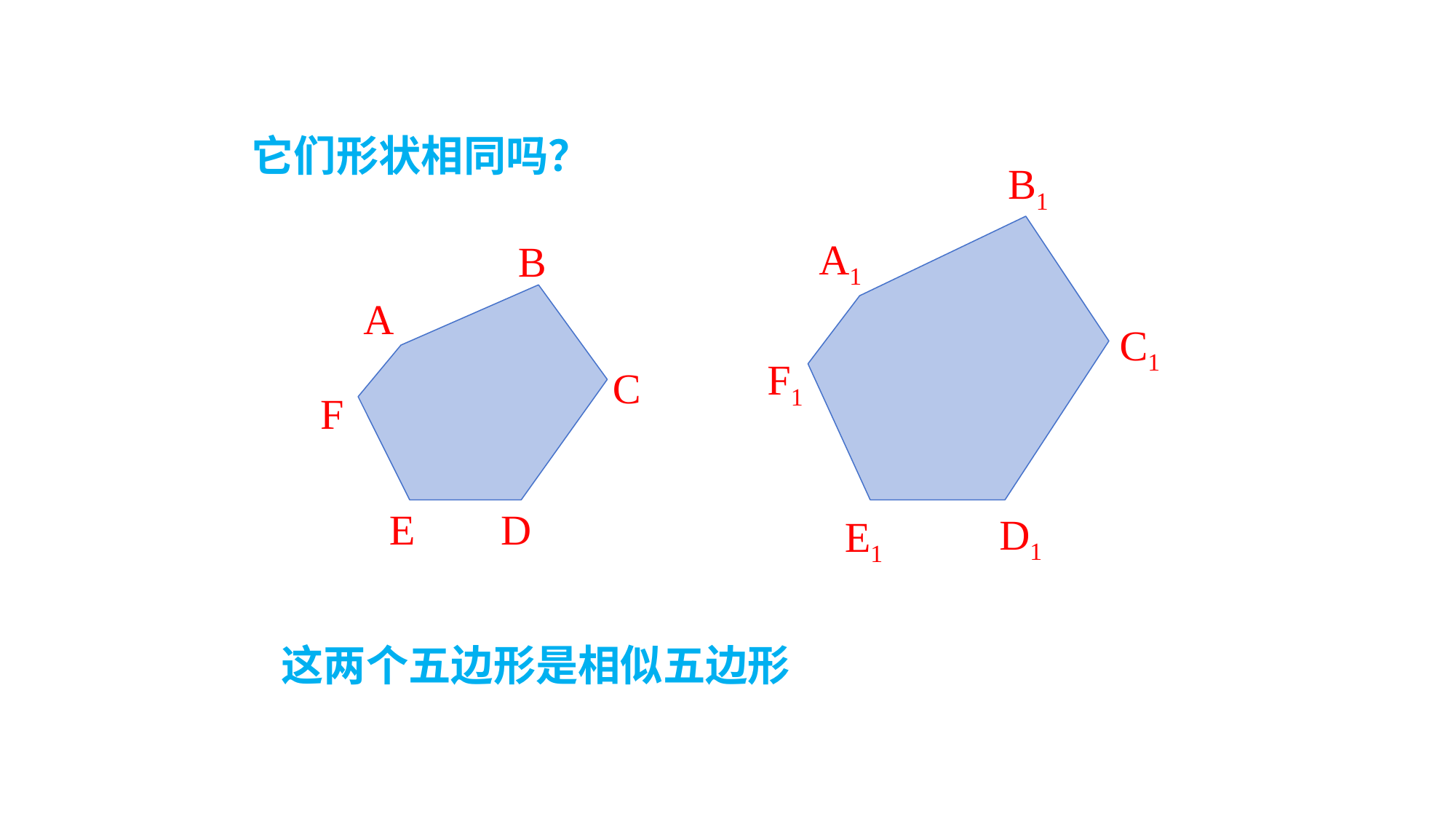

它们形状相同吗？
B1

A1
B

A
C1
F1
C
F
E
D
D1
E1
这两个五边形是相似五边形